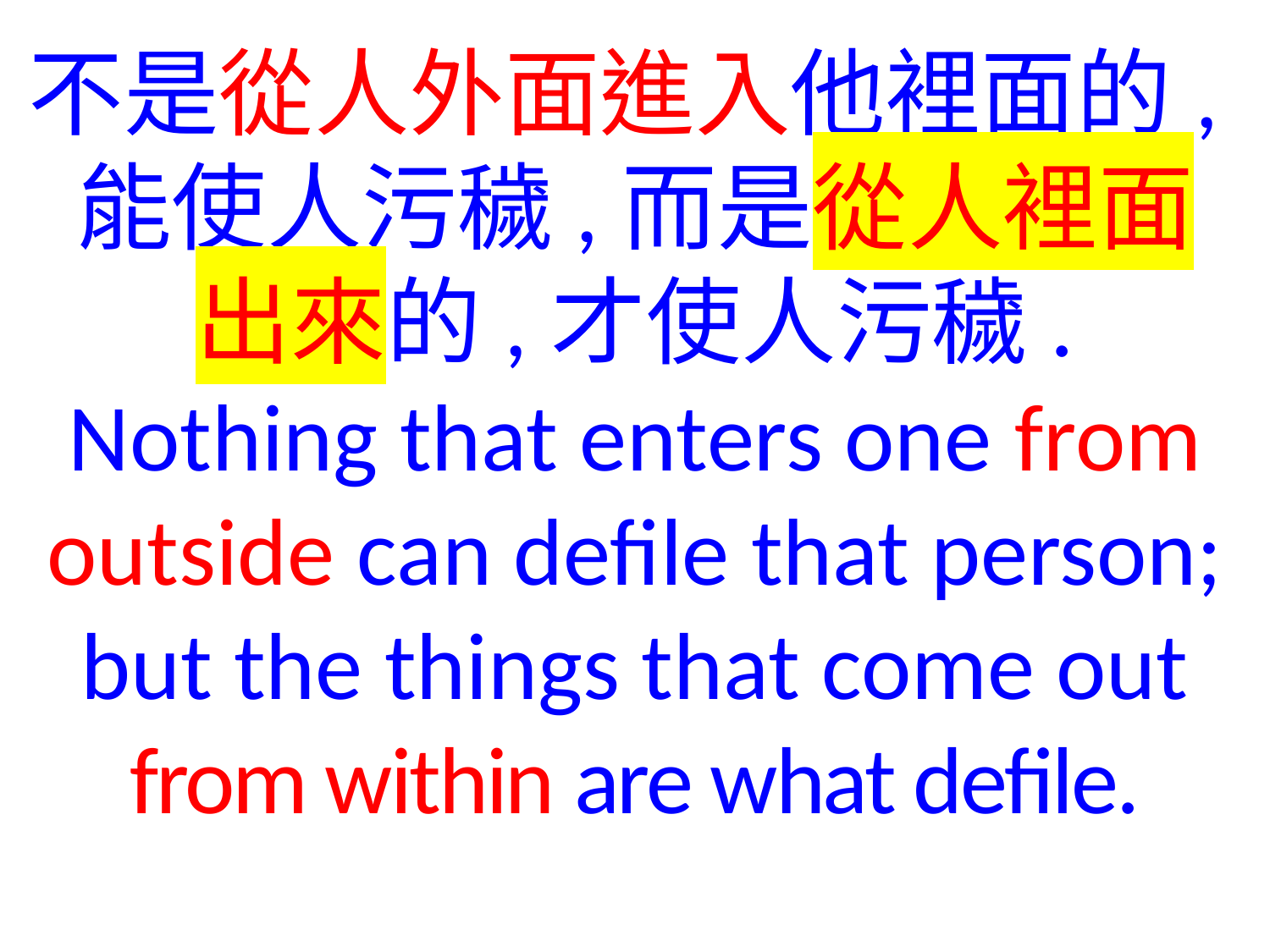

不是從人外面進入他裡面的,能使人污穢,而是從人裡面
出來的,才使人污穢.
Nothing that enters one from outside can defile that person; but the things that come out from within are what defile.